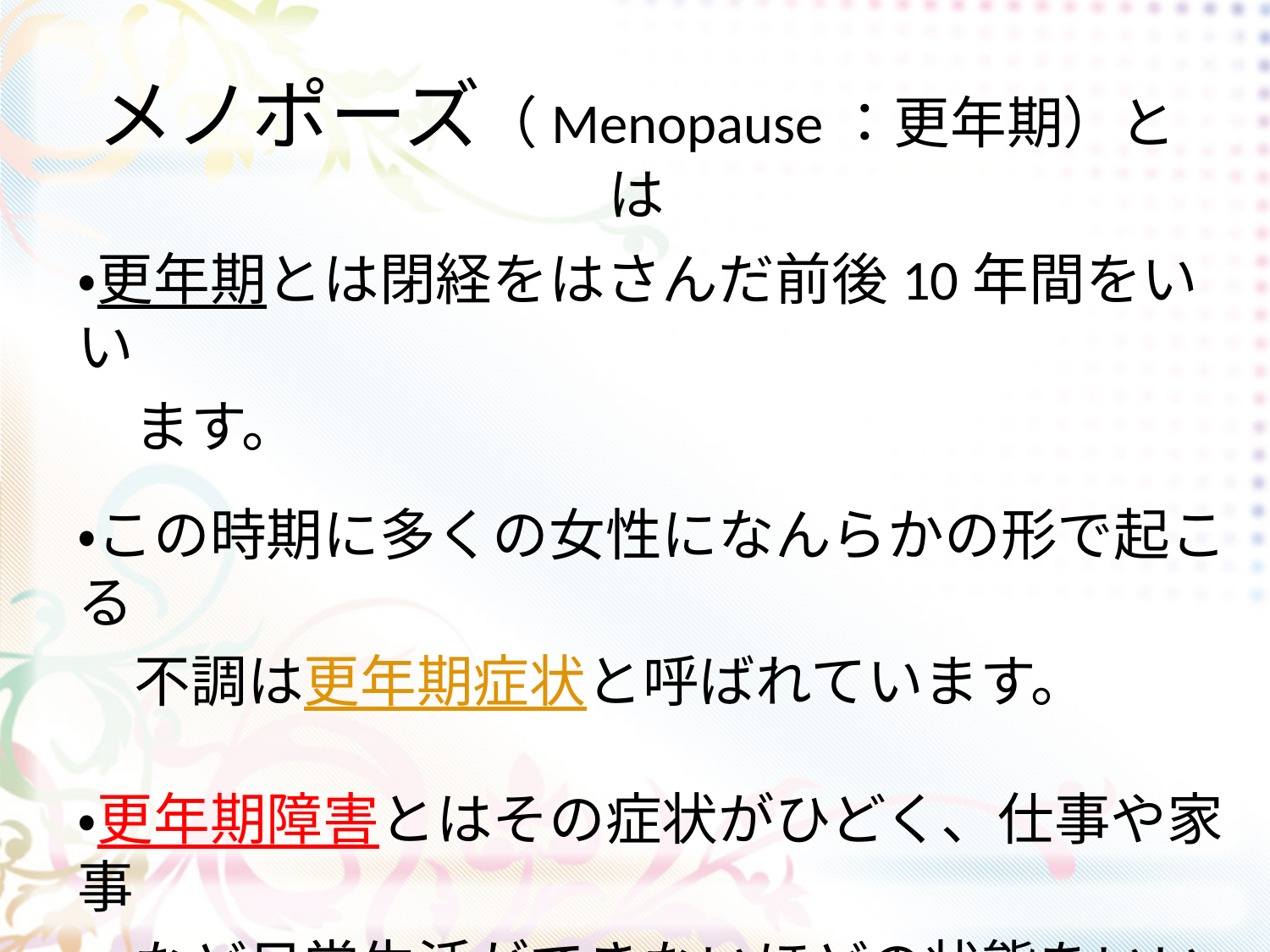

# メノポーズ（Menopause：更年期）とは
・更年期とは閉経をはさんだ前後10年間をいい
　ます。

・この時期に多くの女性になんらかの形で起こる
　不調は更年期症状と呼ばれています。

・更年期障害とはその症状がひどく、仕事や家事
　など日常生活ができないほどの状態をいいます。